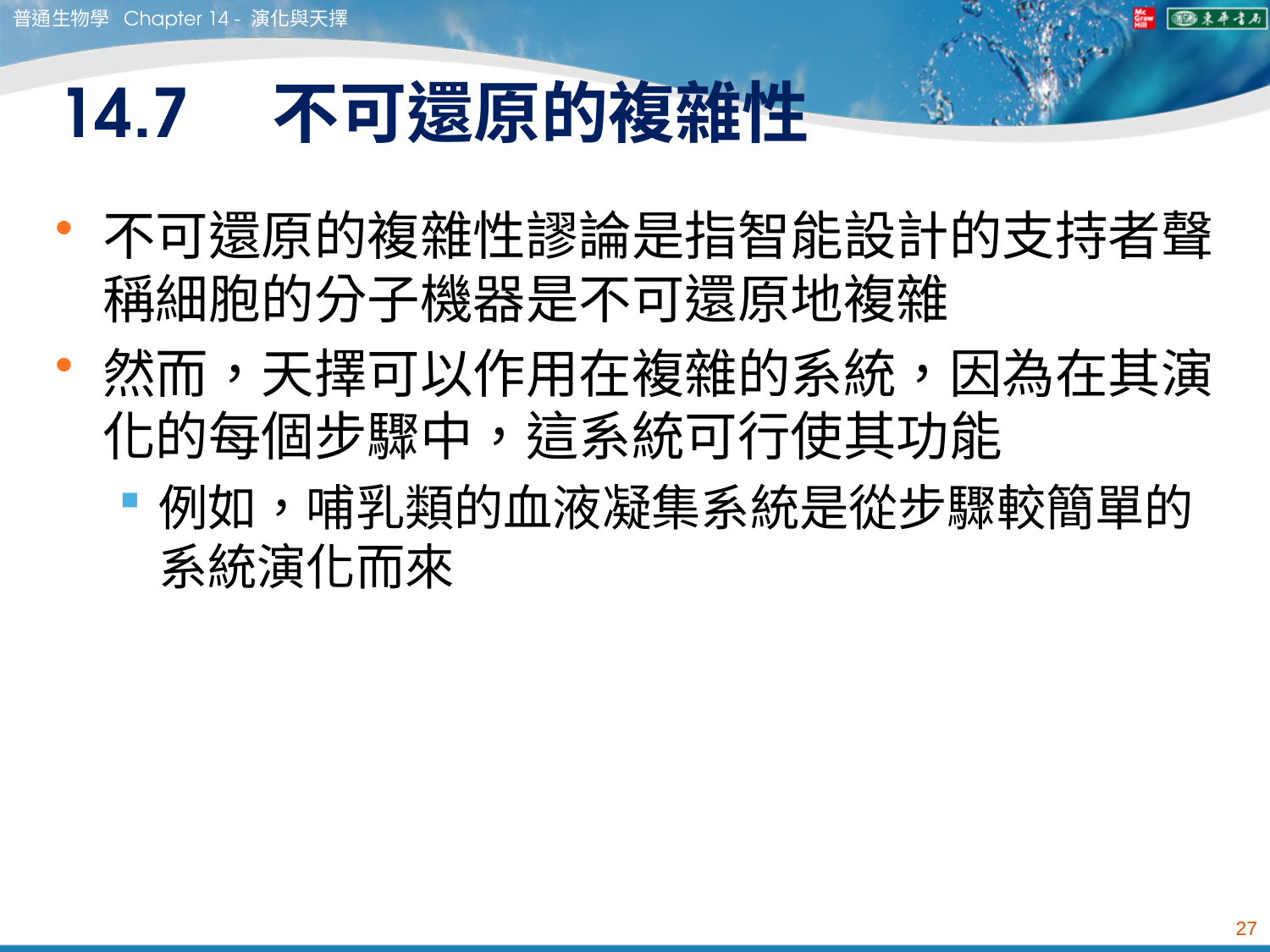

普通生物學  Chapter 14 - 演化與天擇
# 14.7　不可還原的複雜性
不可還原的複雜性謬論是指智能設計的支持者聲稱細胞的分子機器是不可還原地複雜
然而，天擇可以作用在複雜的系統，因為在其演化的每個步驟中，這系統可行使其功能
例如，哺乳類的血液凝集系統是從步驟較簡單的系統演化而來
27